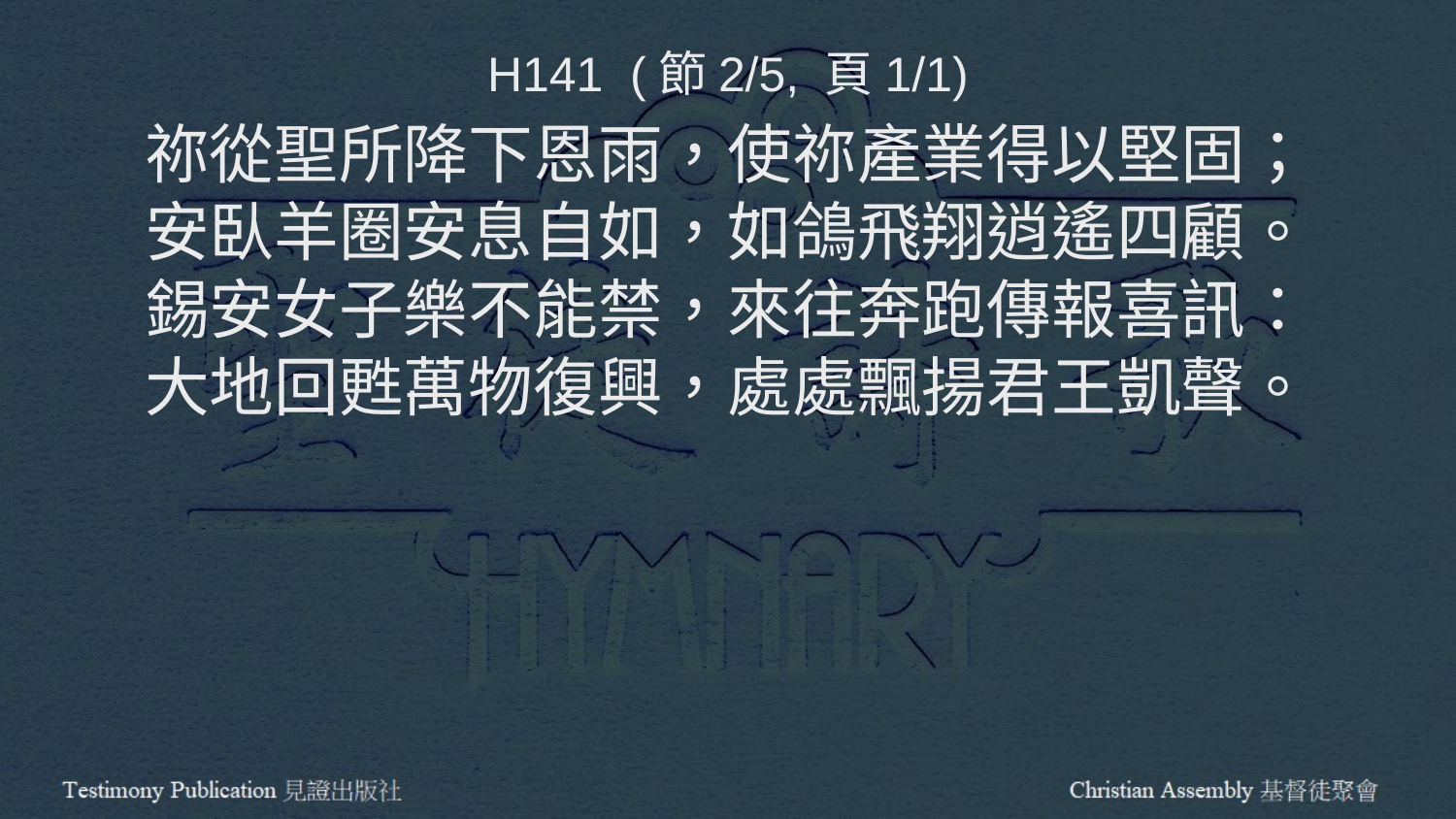

H141  (節2/5, 頁1/1)
祢從聖所降下恩雨，使祢產業得以堅固；
安臥羊圈安息自如，如鴿飛翔逍遙四顧。
錫安女子樂不能禁，來往奔跑傳報喜訊：
大地回甦萬物復興，處處飄揚君王凱聲。